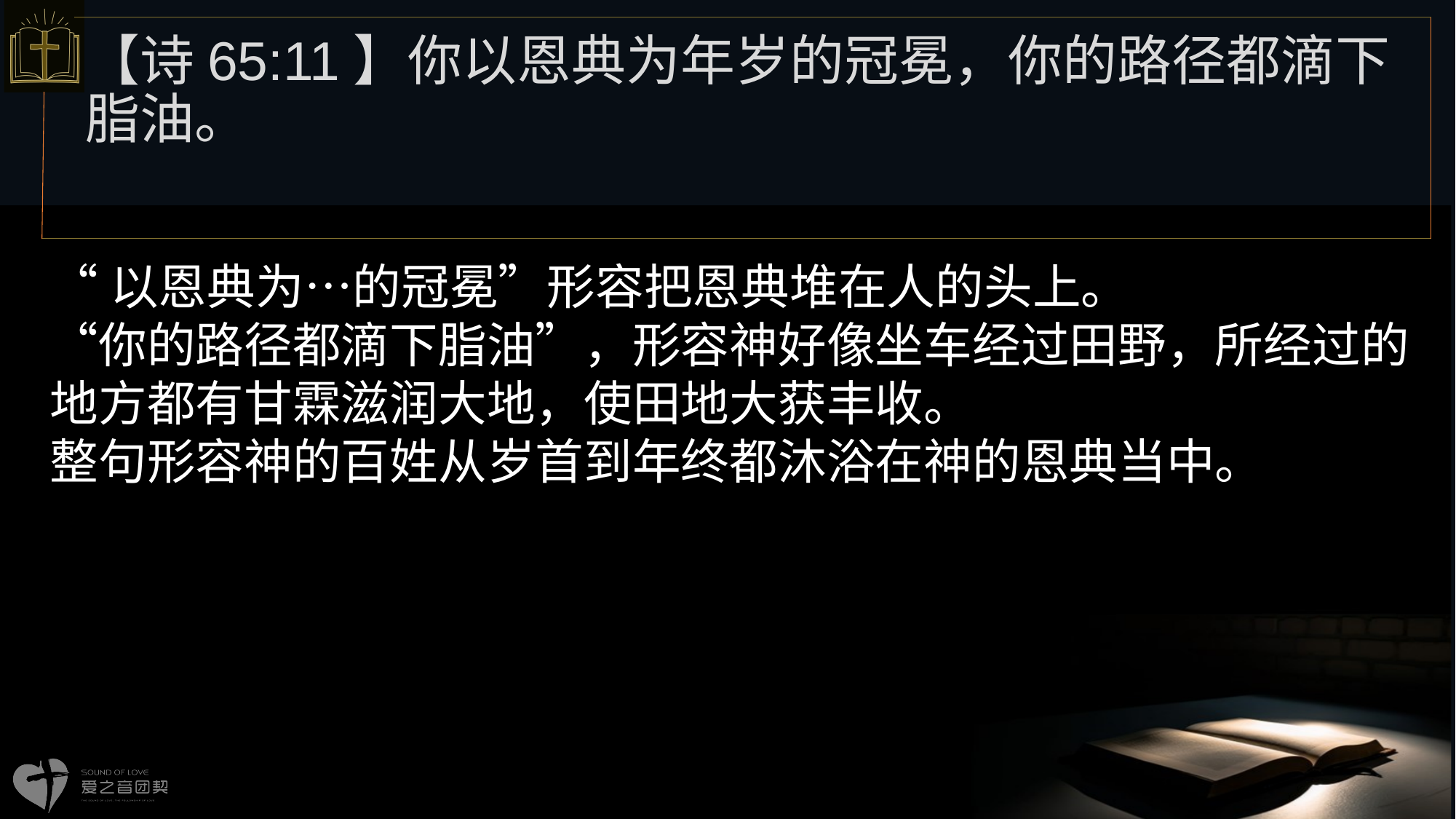

【诗65:11】你以恩典为年岁的冠冕，你的路径都滴下脂油。
# “以恩典为…的冠冕”形容把恩典堆在人的头上。 “你的路径都滴下脂油”，形容神好像坐车经过田野，所经过的地方都有甘霖滋润大地，使田地大获丰收。 整句形容神的百姓从岁首到年终都沐浴在神的恩典当中。